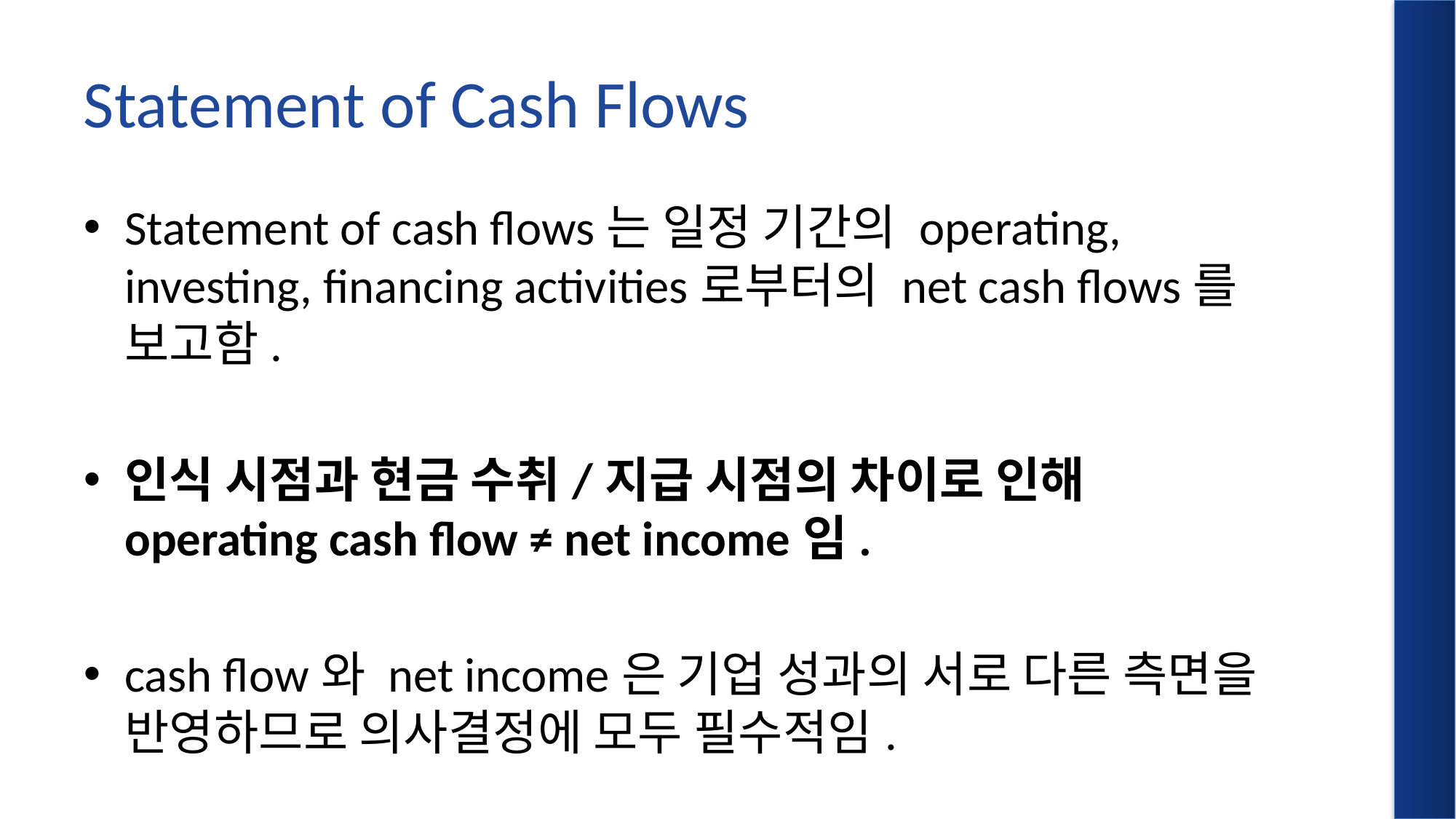

# Statement of Cash Flows
Statement of cash flows는 일정 기간의 operating, investing, financing activities로부터의 net cash flows를 보고함.

인식 시점과 현금 수취/지급 시점의 차이로 인해 operating cash flow ≠ net income임.

cash flow와 net income은 기업 성과의 서로 다른 측면을 반영하므로 의사결정에 모두 필수적임.